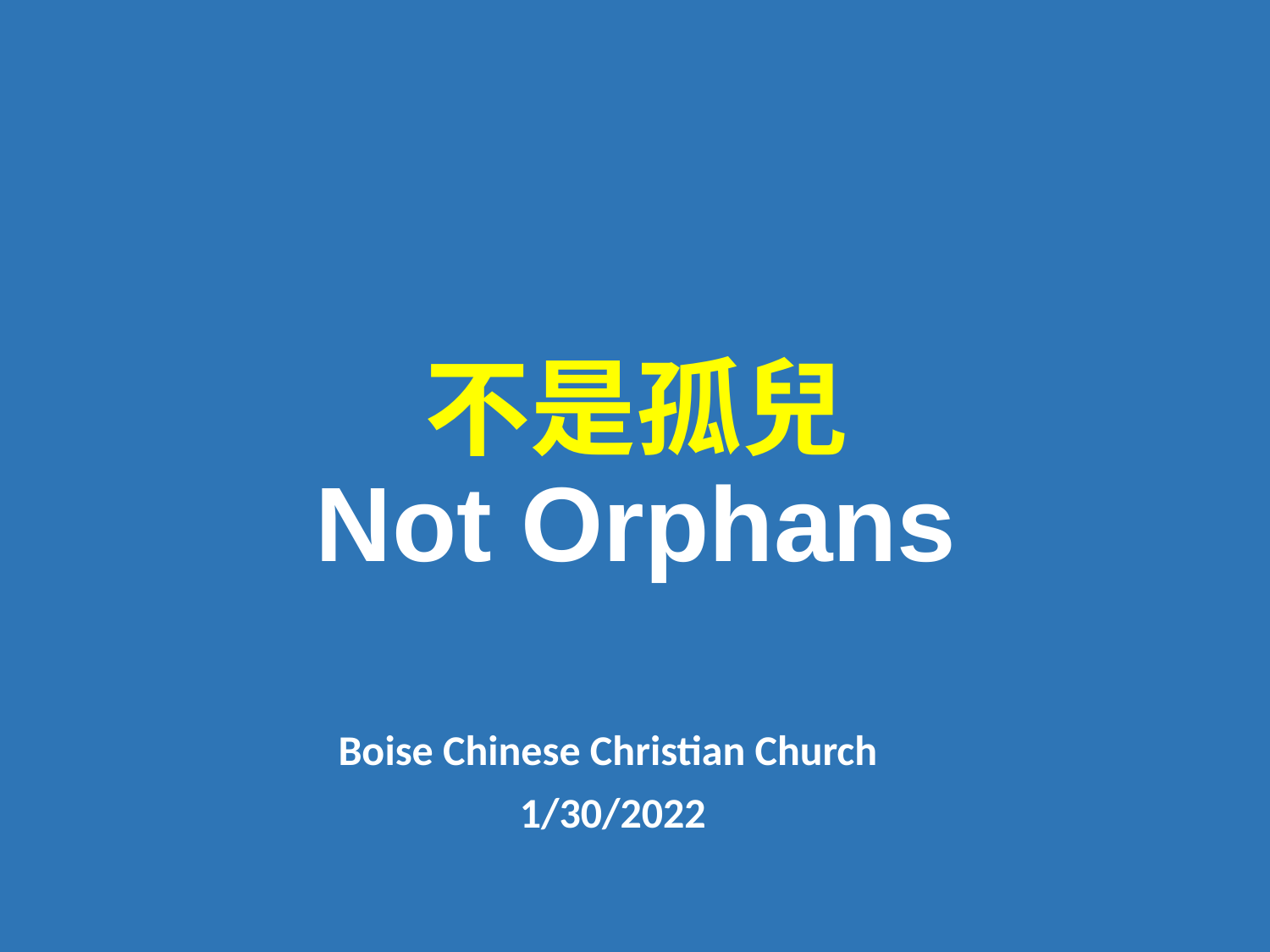

# 不是孤兒 Not Orphans
Boise Chinese Christian Church
1/30/2022